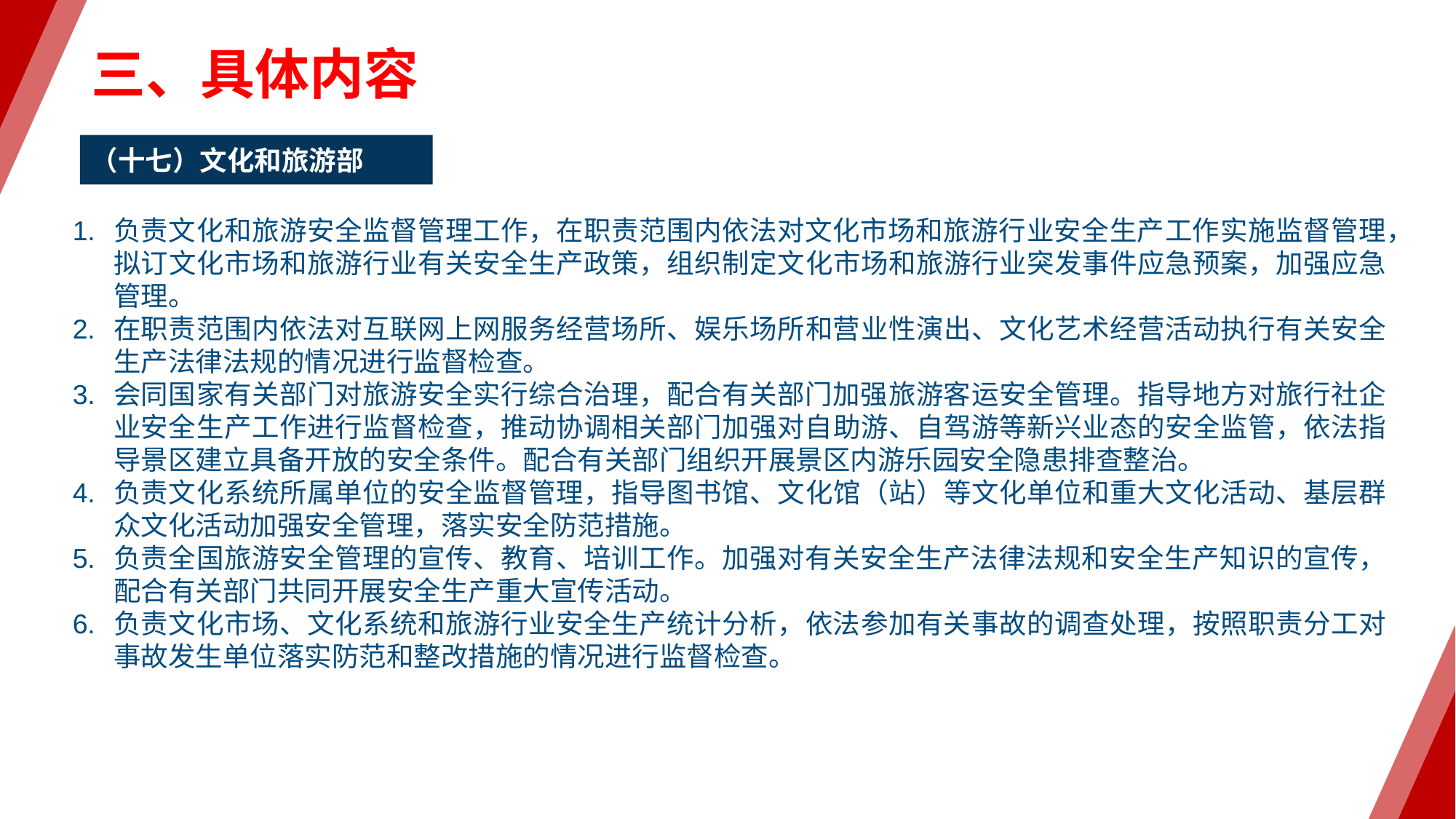

三、具体内容
（十七）文化和旅游部
负责文化和旅游安全监督管理工作，在职责范围内依法对文化市场和旅游行业安全生产工作实施监督管理，拟订文化市场和旅游行业有关安全生产政策，组织制定文化市场和旅游行业突发事件应急预案，加强应急管理。
在职责范围内依法对互联网上网服务经营场所、娱乐场所和营业性演出、文化艺术经营活动执行有关安全生产法律法规的情况进行监督检查。
会同国家有关部门对旅游安全实行综合治理，配合有关部门加强旅游客运安全管理。指导地方对旅行社企业安全生产工作进行监督检查，推动协调相关部门加强对自助游、自驾游等新兴业态的安全监管，依法指导景区建立具备开放的安全条件。配合有关部门组织开展景区内游乐园安全隐患排查整治。
负责文化系统所属单位的安全监督管理，指导图书馆、文化馆（站）等文化单位和重大文化活动、基层群众文化活动加强安全管理，落实安全防范措施。
负责全国旅游安全管理的宣传、教育、培训工作。加强对有关安全生产法律法规和安全生产知识的宣传，配合有关部门共同开展安全生产重大宣传活动。
负责文化市场、文化系统和旅游行业安全生产统计分析，依法参加有关事故的调查处理，按照职责分工对事故发生单位落实防范和整改措施的情况进行监督检查。